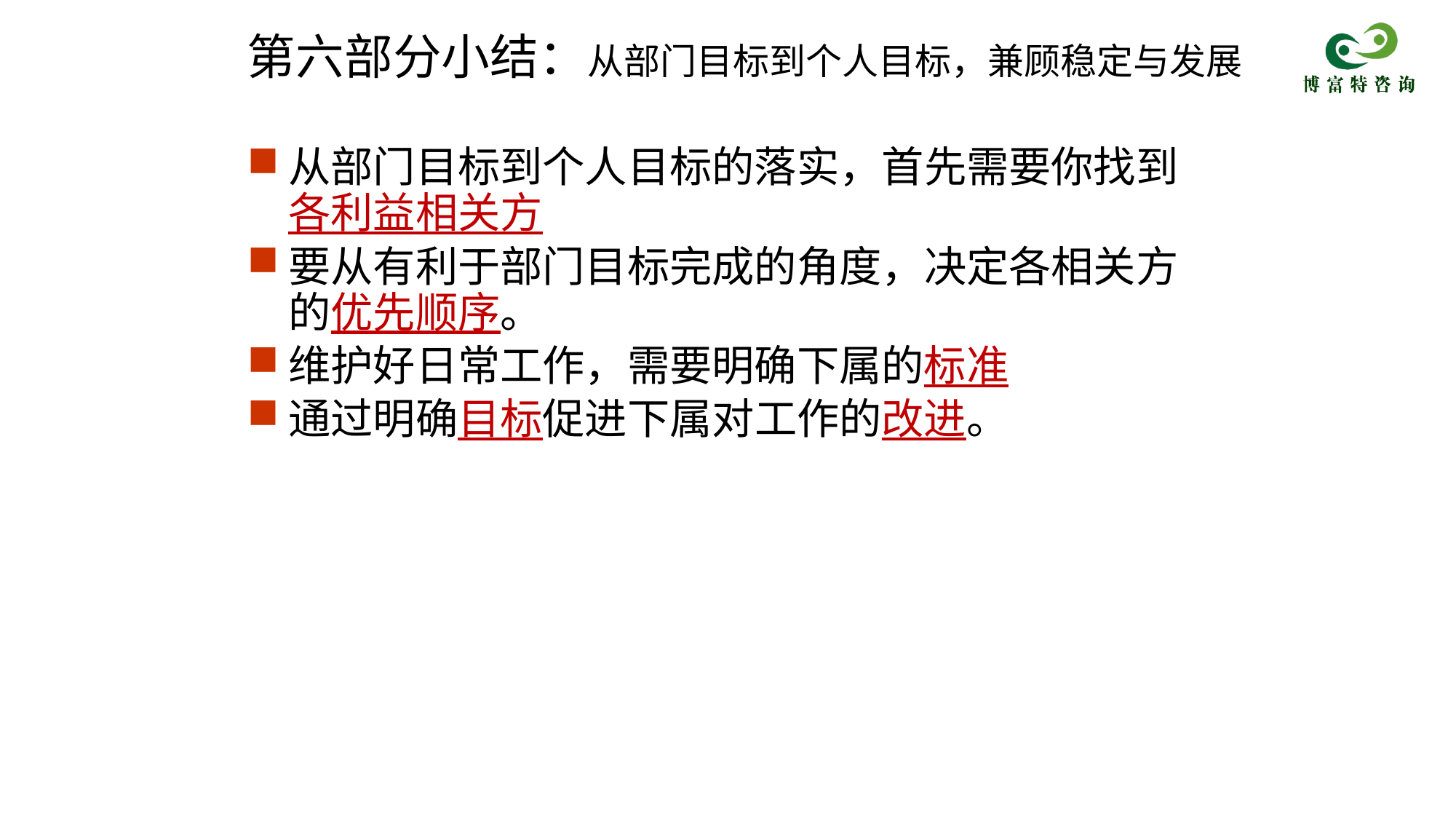

# 第六部分小结：从部门目标到个人目标，兼顾稳定与发展
从部门目标到个人目标的落实，首先需要你找到各利益相关方
要从有利于部门目标完成的角度，决定各相关方的优先顺序。
维护好日常工作，需要明确下属的标准
通过明确目标促进下属对工作的改进。